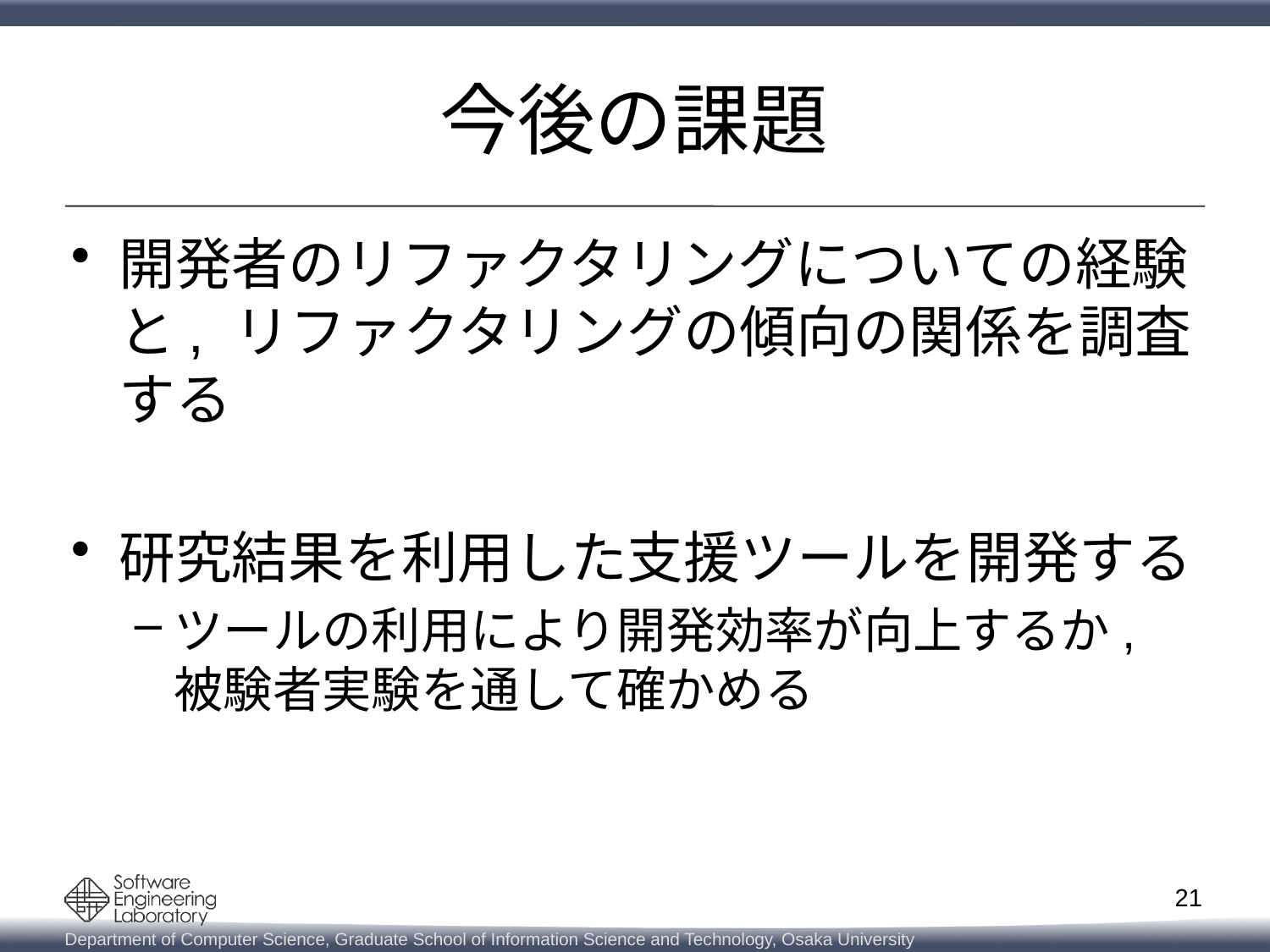

# 今後の課題
開発者のリファクタリングについての経験と, リファクタリングの傾向の関係を調査する

研究結果を利用した支援ツールを開発する
ツールの利用により開発効率が向上するか, 被験者実験を通して確かめる
21